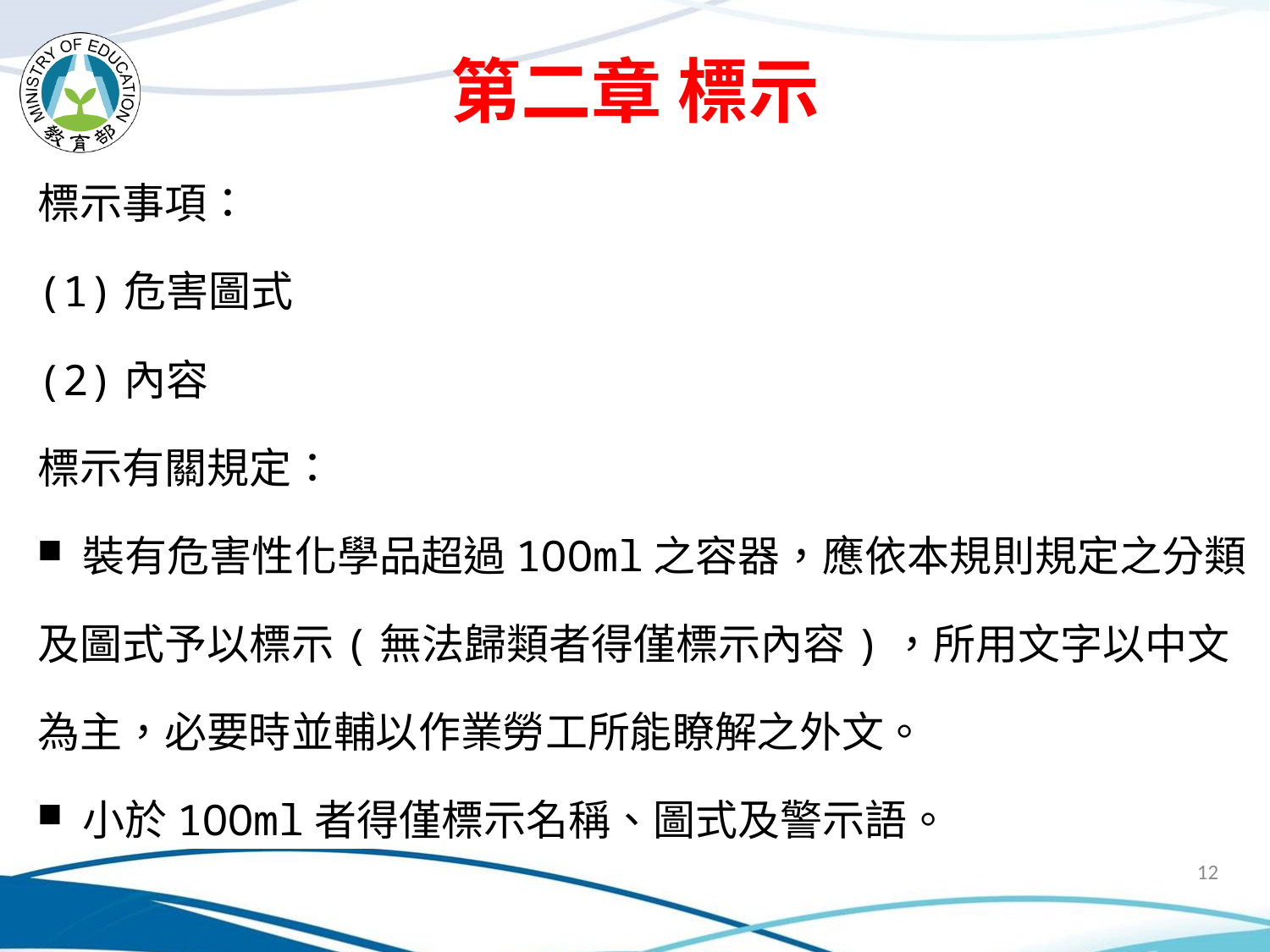

第二章 標示
標示事項：
(1)危害圖式
(2)內容
標示有關規定：
 裝有危害性化學品超過1OOml之容器，應依本規則規定之分類及圖式予以標示(無法歸類者得僅標示內容)，所用文字以中文為主，必要時並輔以作業勞工所能瞭解之外文。
 小於1OOml者得僅標示名稱、圖式及警示語。
12